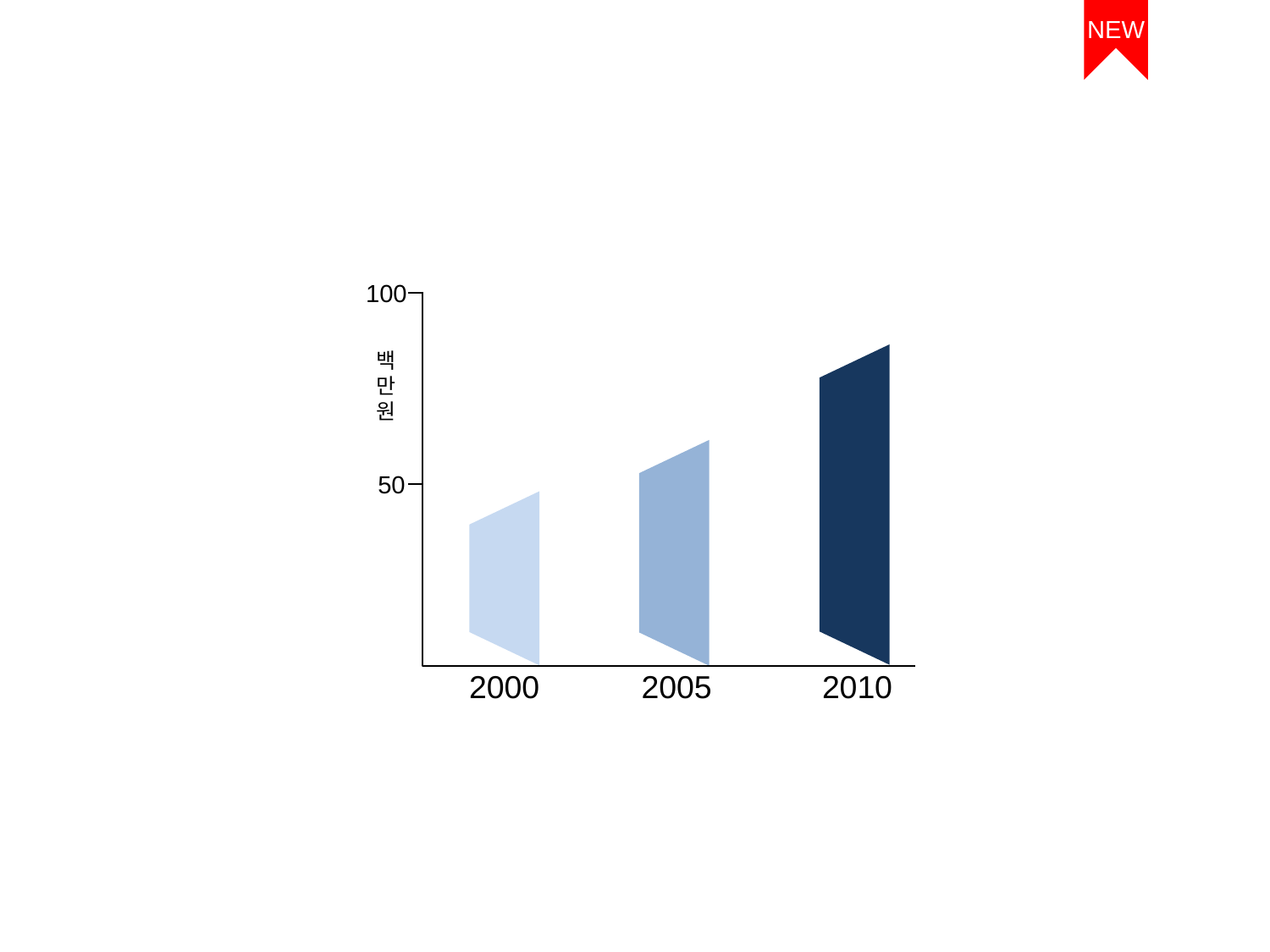

NEW

100

백
만
원

50

2000
2005
2010